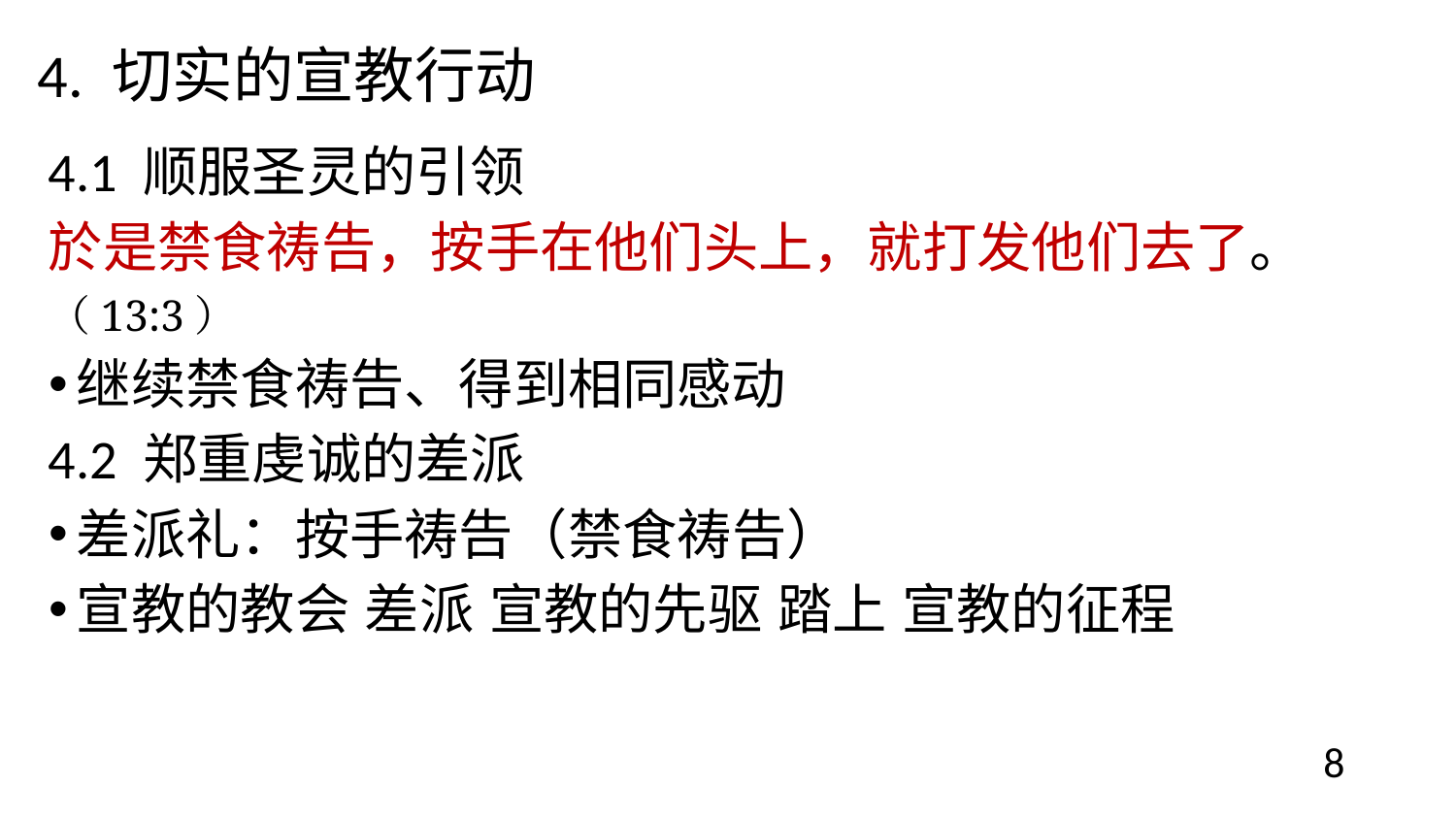

# 4. 切实的宣教行动
4.1 顺服圣灵的引领
於是禁食祷告，按手在他们头上，就打发他们去了。
（13:3）
继续禁食祷告、得到相同感动
4.2 郑重虔诚的差派
差派礼：按手祷告（禁食祷告）
宣教的教会 差派 宣教的先驱 踏上 宣教的征程

8